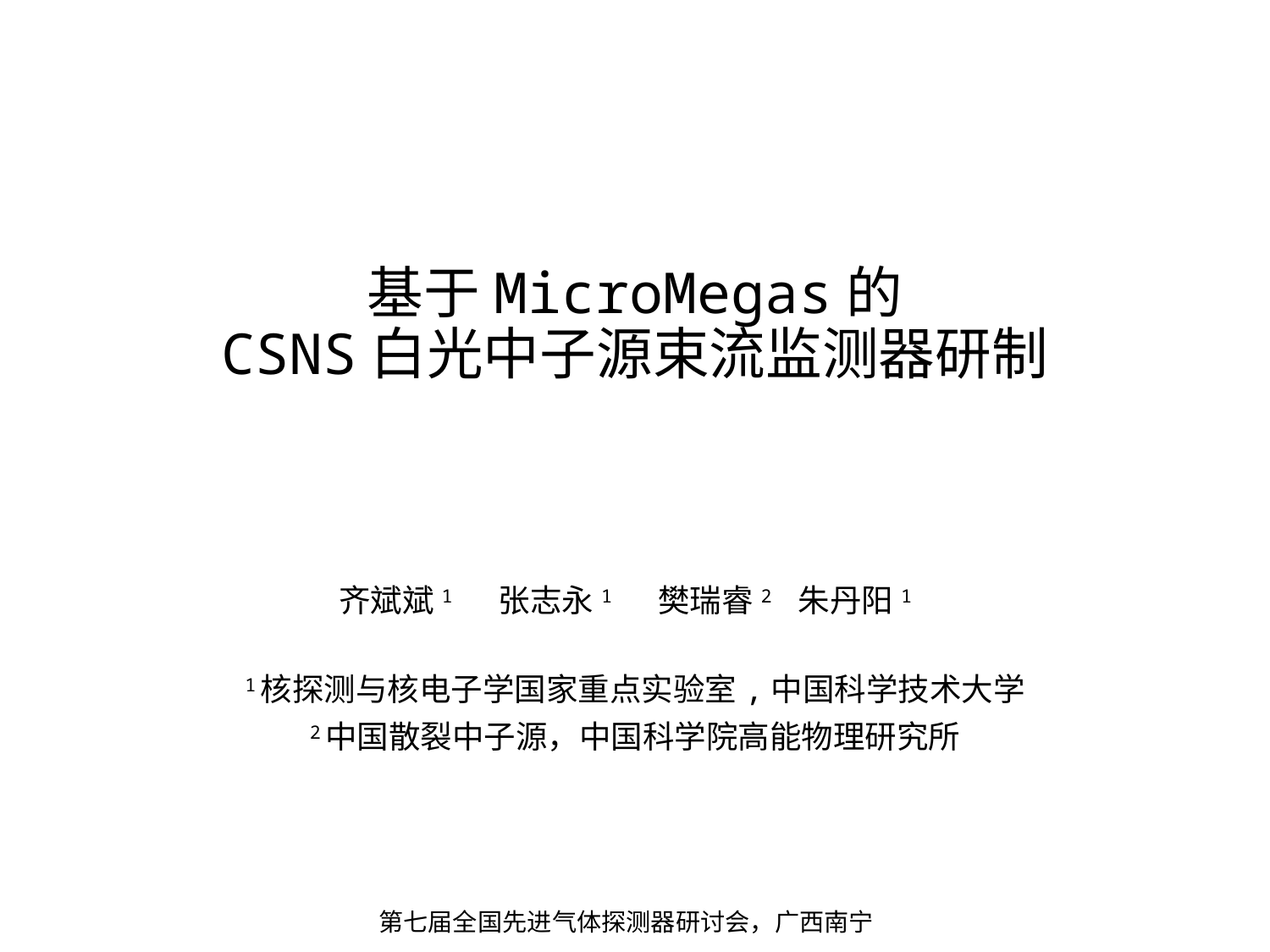

# 基于MicroMegas的 CSNS白光中子源束流监测器研制
齐斌斌1  张志永1  樊瑞睿2  朱丹阳1

1核探测与核电子学国家重点实验室,中国科学技术大学
2中国散裂中子源，中国科学院高能物理研究所
第七届全国先进气体探测器研讨会，广西南宁